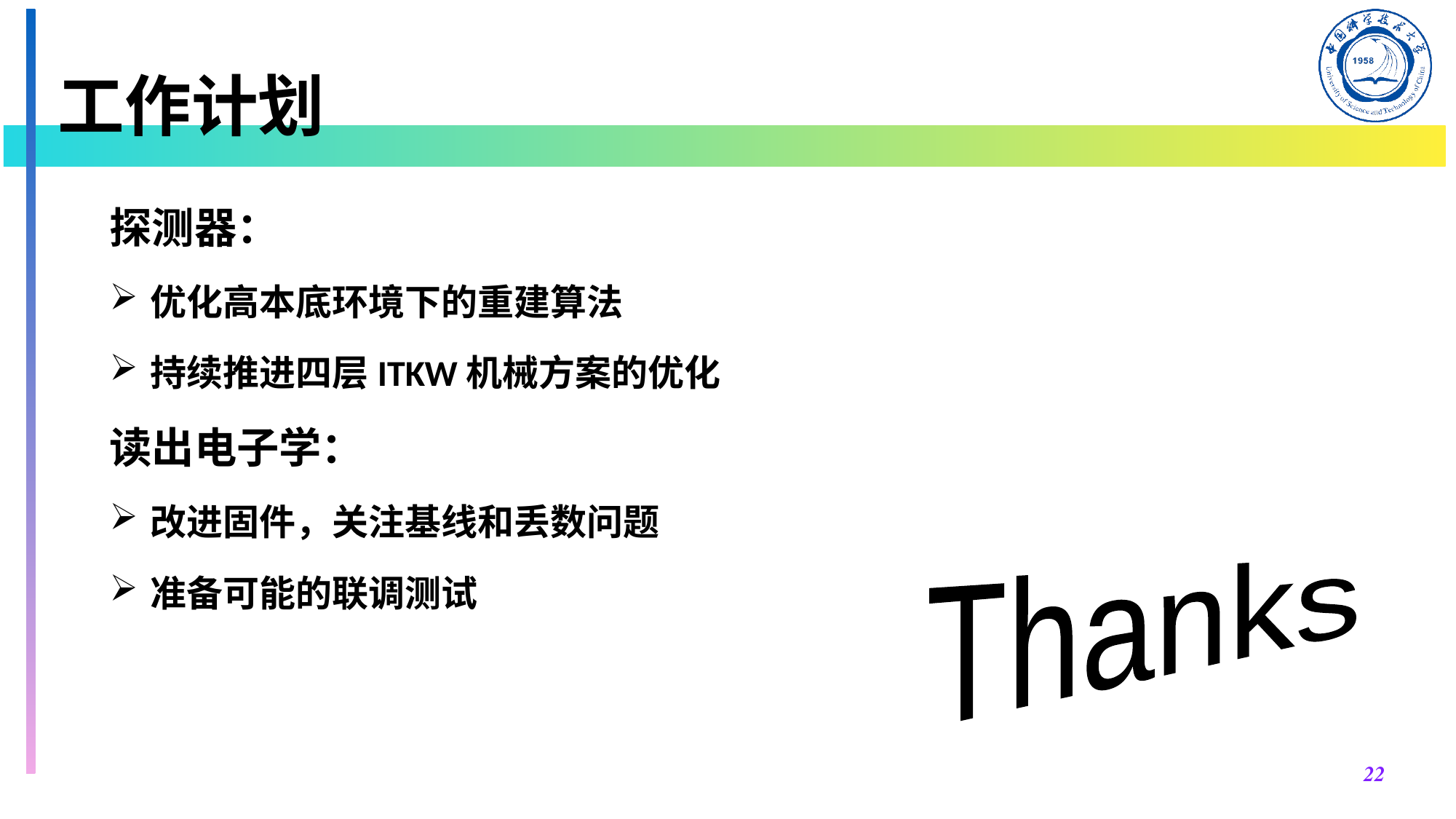

# 工作计划
探测器：
优化高本底环境下的重建算法
持续推进四层ITKW机械方案的优化
读出电子学：
改进固件，关注基线和丢数问题
准备可能的联调测试
Thanks